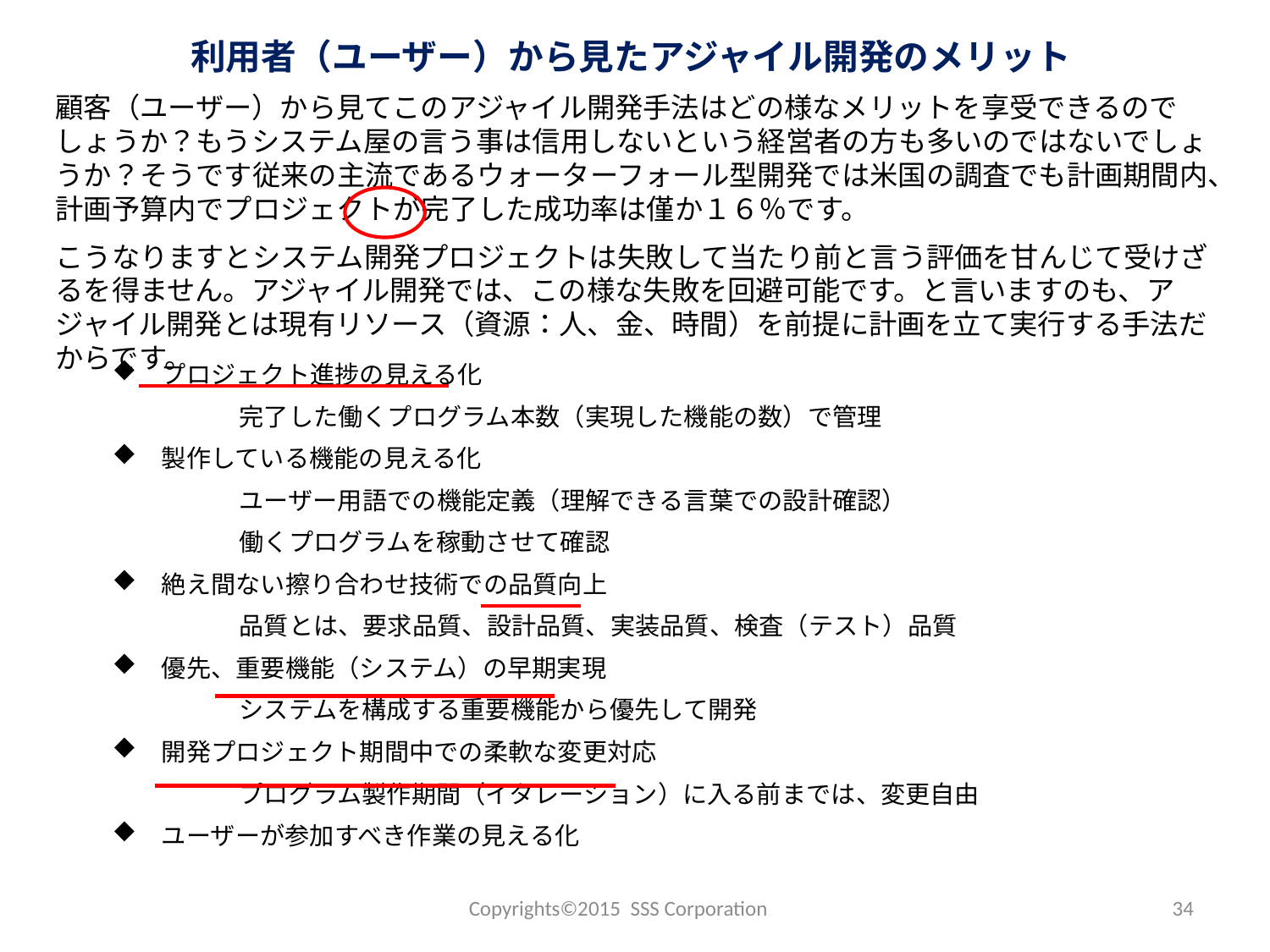

利用者（ユーザー）から見たアジャイル開発のメリット
顧客（ユーザー）から見てこのアジャイル開発手法はどの様なメリットを享受できるのでしょうか？もうシステム屋の言う事は信用しないという経営者の方も多いのではないでしょうか？そうです従来の主流であるウォーターフォール型開発では米国の調査でも計画期間内、計画予算内でプロジェクトが完了した成功率は僅か１６％です。
こうなりますとシステム開発プロジェクトは失敗して当たり前と言う評価を甘んじて受けざるを得ません。アジャイル開発では、この様な失敗を回避可能です。と言いますのも、アジャイル開発とは現有リソース（資源：人、金、時間）を前提に計画を立て実行する手法だからです。

　プロジェクト進捗の見える化
	完了した働くプログラム本数（実現した機能の数）で管理
　製作している機能の見える化
	ユーザー用語での機能定義（理解できる言葉での設計確認）
	働くプログラムを稼動させて確認
　絶え間ない擦り合わせ技術での品質向上
	品質とは、要求品質、設計品質、実装品質、検査（テスト）品質
　優先、重要機能（システム）の早期実現
	システムを構成する重要機能から優先して開発
　開発プロジェクト期間中での柔軟な変更対応
	プログラム製作期間（イタレーション）に入る前までは、変更自由
　ユーザーが参加すべき作業の見える化
Copyrights©2015  SSS Corporation
34